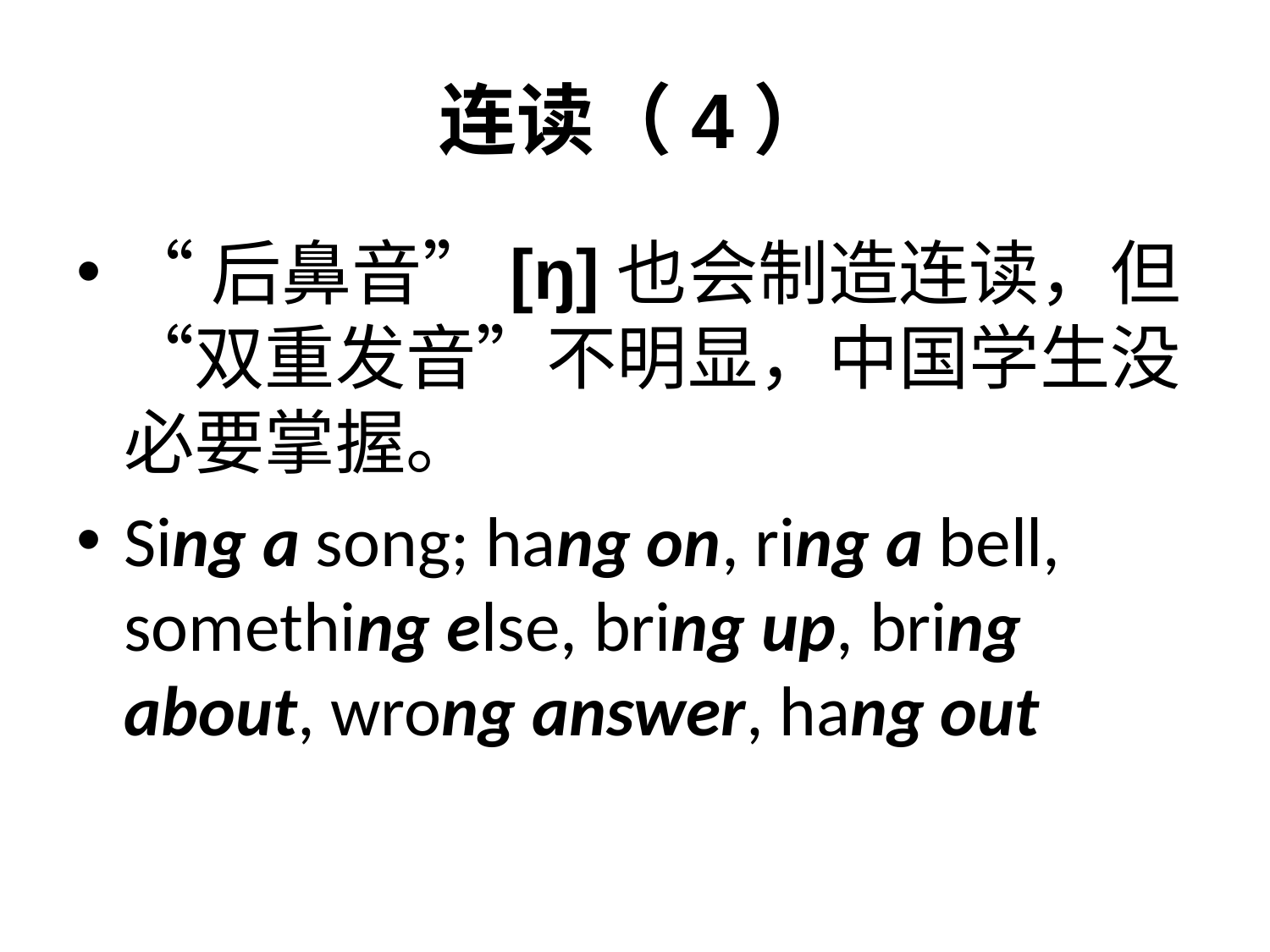

# 连读（4）
“后鼻音”[ŋ]也会制造连读，但“双重发音”不明显，中国学生没必要掌握。
Sing a song; hang on, ring a bell, something else, bring up, bring about, wrong answer, hang out